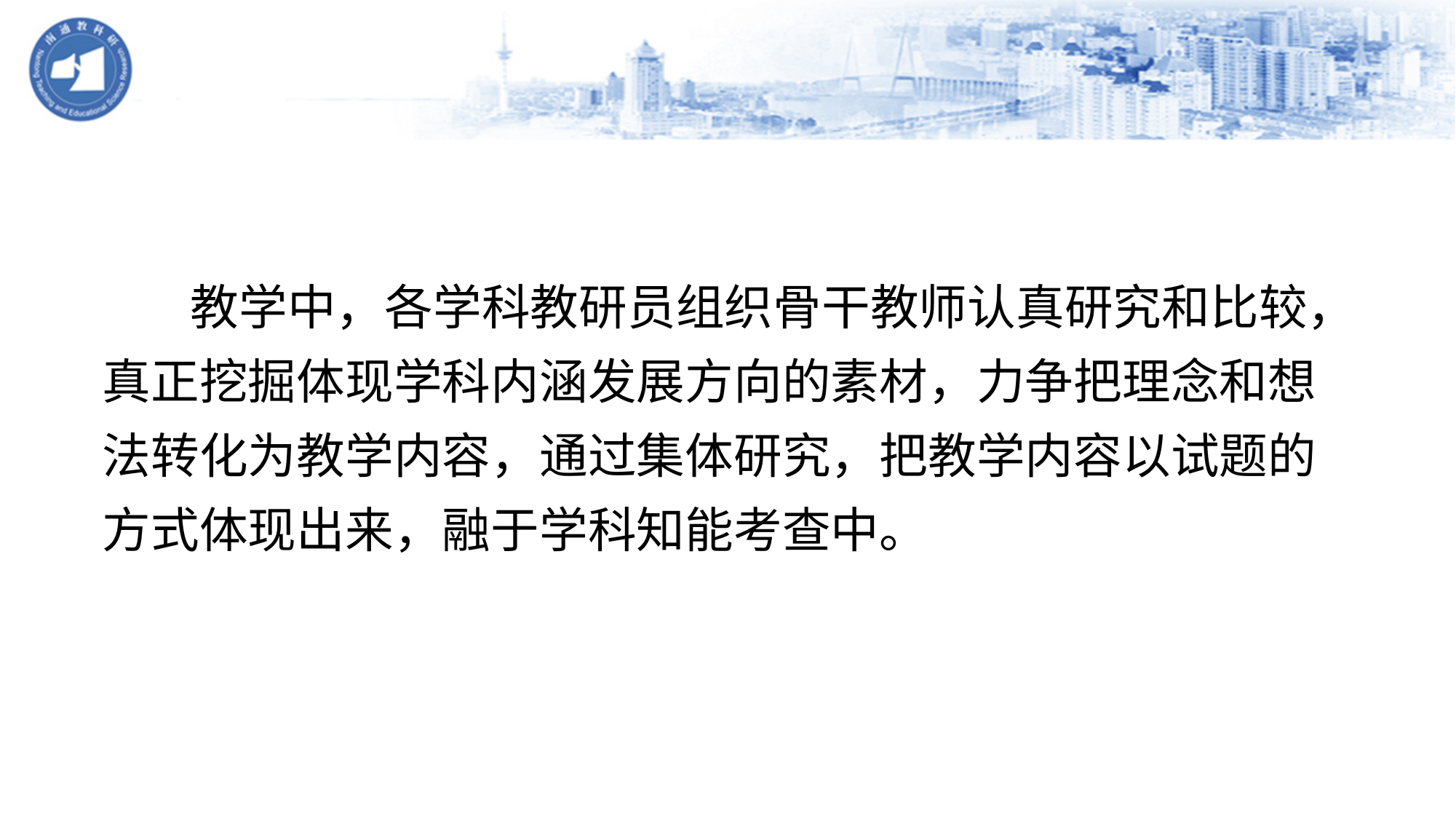

教学中，各学科教研员组织骨干教师认真研究和比较，真正挖掘体现学科内涵发展方向的素材，力争把理念和想法转化为教学内容，通过集体研究，把教学内容以试题的方式体现出来，融于学科知能考查中。